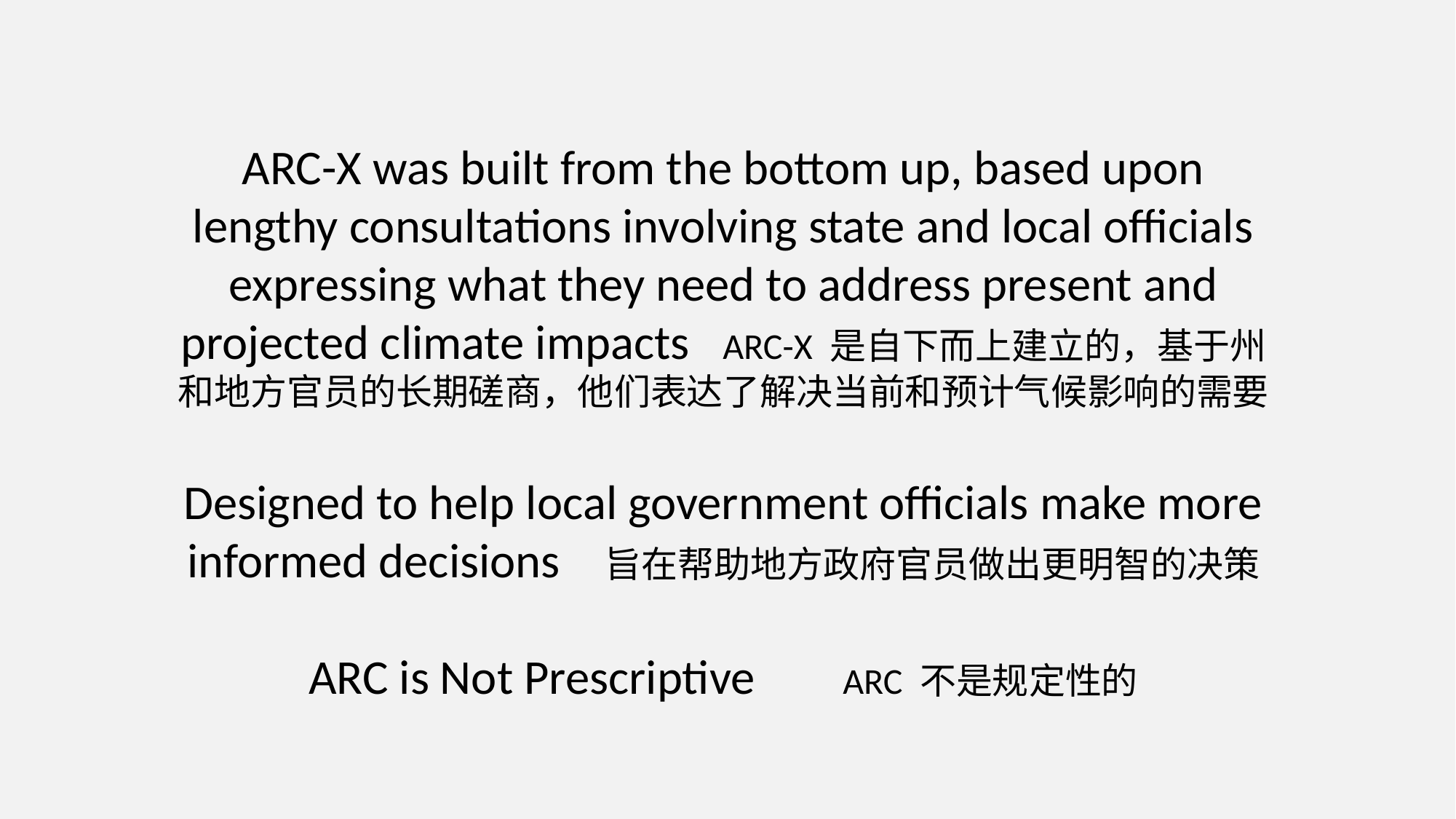

ARC-X was built from the bottom up, based upon lengthy consultations involving state and local officials expressing what they need to address present and projected climate impacts   ARC-X 是自下而上建立的，基于州和地方官员的长期磋商，他们表达了解决当前和预计气候影响的需要

Designed to help local government officials make more informed decisions   旨在帮助地方政府官员做出更明智的决策

ARC is Not Prescriptive        ARC 不是规定性的